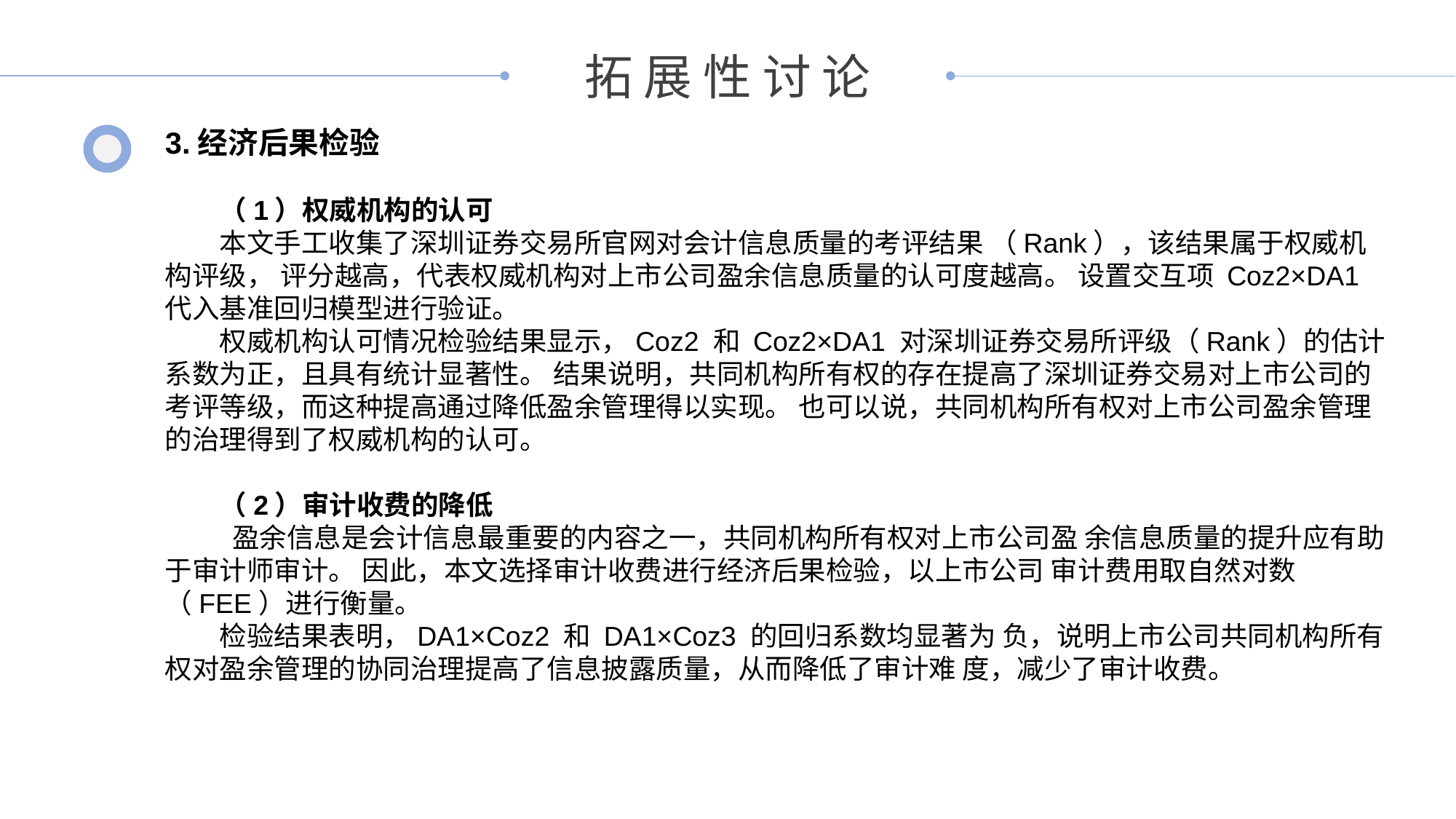

拓 展 性 讨 论
3.经济后果检验

（1）权威机构的认可
本文手工收集了深圳证券交易所官网对会计信息质量的考评结果 （Rank），该结果属于权威机构评级， 评分越高，代表权威机构对上市公司盈余信息质量的认可度越高。 设置交互项 Coz2×DA1 代入基准回归模型进行验证。
权威机构认可情况检验结果显示，Coz2 和 Coz2×DA1 对深圳证券交易所评级（Rank）的估计系数为正，且具有统计显著性。 结果说明，共同机构所有权的存在提高了深圳证券交易对上市公司的考评等级，而这种提高通过降低盈余管理得以实现。 也可以说，共同机构所有权对上市公司盈余管理的治理得到了权威机构的认可。

（2）审计收费的降低
 盈余信息是会计信息最重要的内容之一，共同机构所有权对上市公司盈 余信息质量的提升应有助于审计师审计。 因此，本文选择审计收费进行经济后果检验，以上市公司 审计费用取自然对数（FEE）进行衡量。
检验结果表明，DA1×Coz2 和 DA1×Coz3 的回归系数均显著为 负，说明上市公司共同机构所有权对盈余管理的协同治理提高了信息披露质量，从而降低了审计难 度，减少了审计收费。